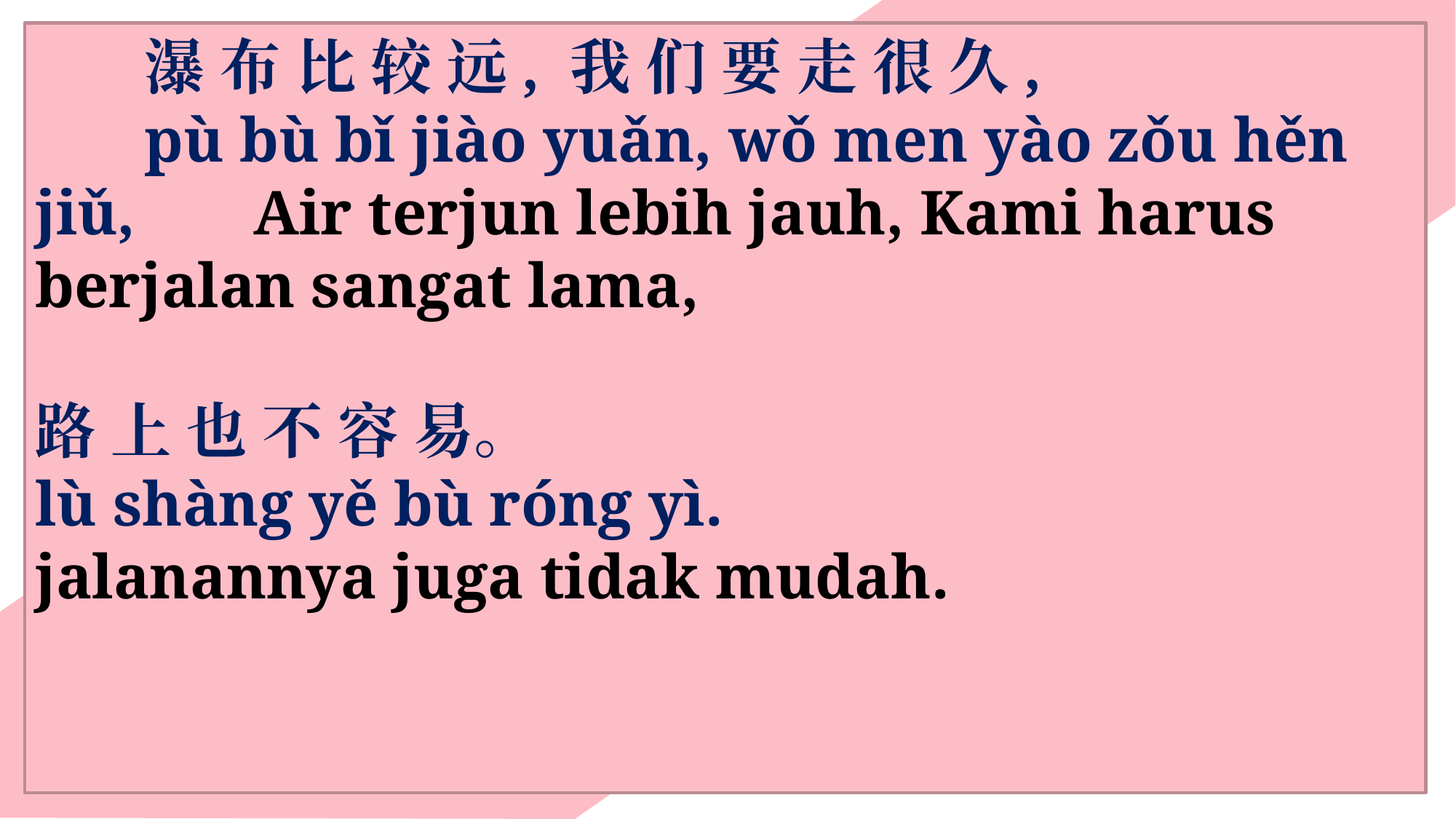

瀑 布 比 较 远, 我 们 要 走 很 久,
	pù bù bǐ jiào yuǎn, wǒ men yào zǒu hěn jiǔ, 	Air terjun lebih jauh, Kami harus berjalan sangat lama,

路 上 也 不 容 易。
lù shàng yě bù róng yì.
jalanannya juga tidak mudah.